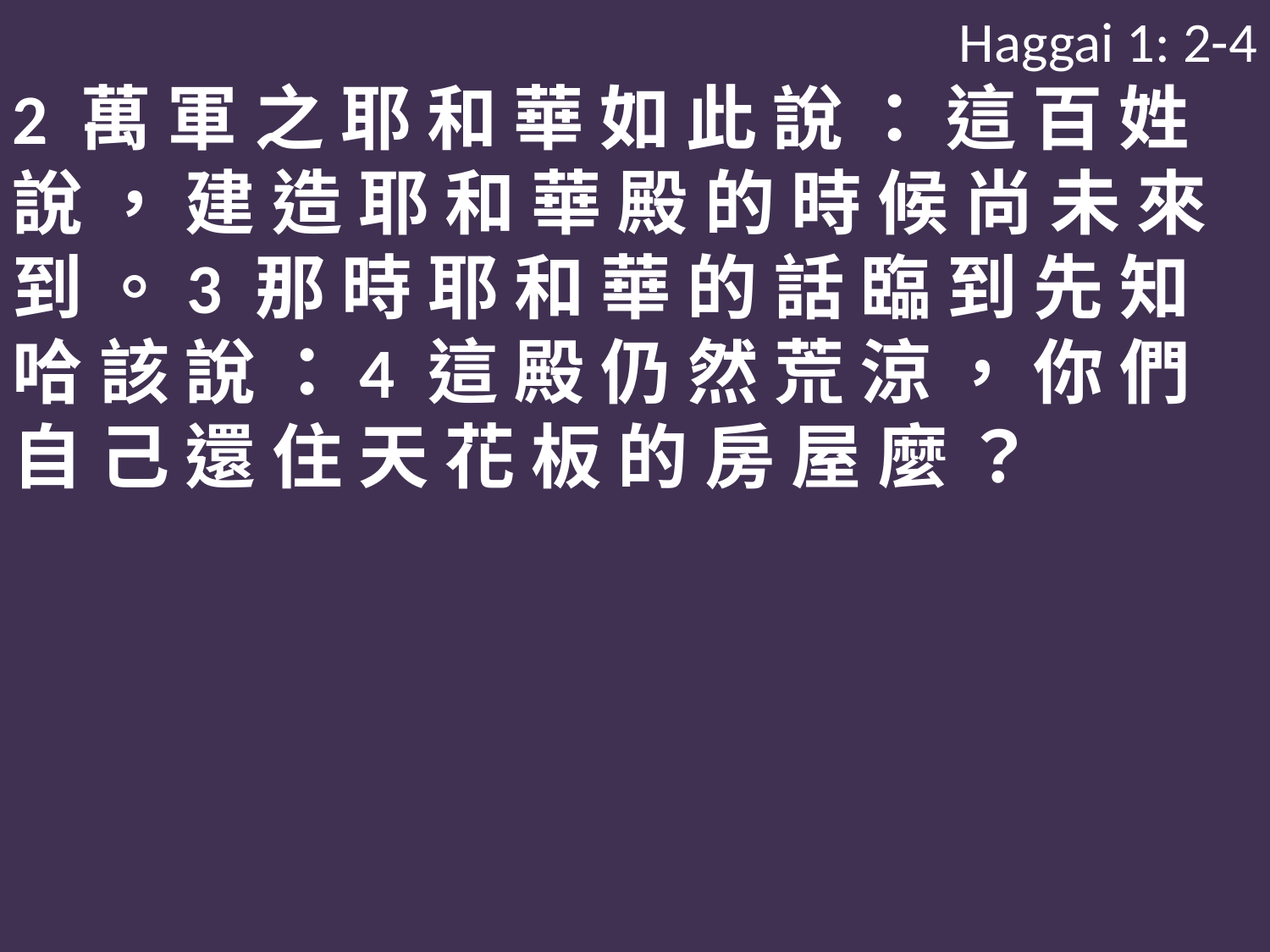

Haggai 1: 2-4
2 萬 軍 之 耶 和 華 如 此 說 ： 這 百 姓 說 ， 建 造 耶 和 華 殿 的 時 候 尚 未 來 到 。3 那 時 耶 和 華 的 話 臨 到 先 知 哈 該 說 ：4 這 殿 仍 然 荒 涼 ， 你 們 自 己 還 住 天 花 板 的 房 屋 麼 ？